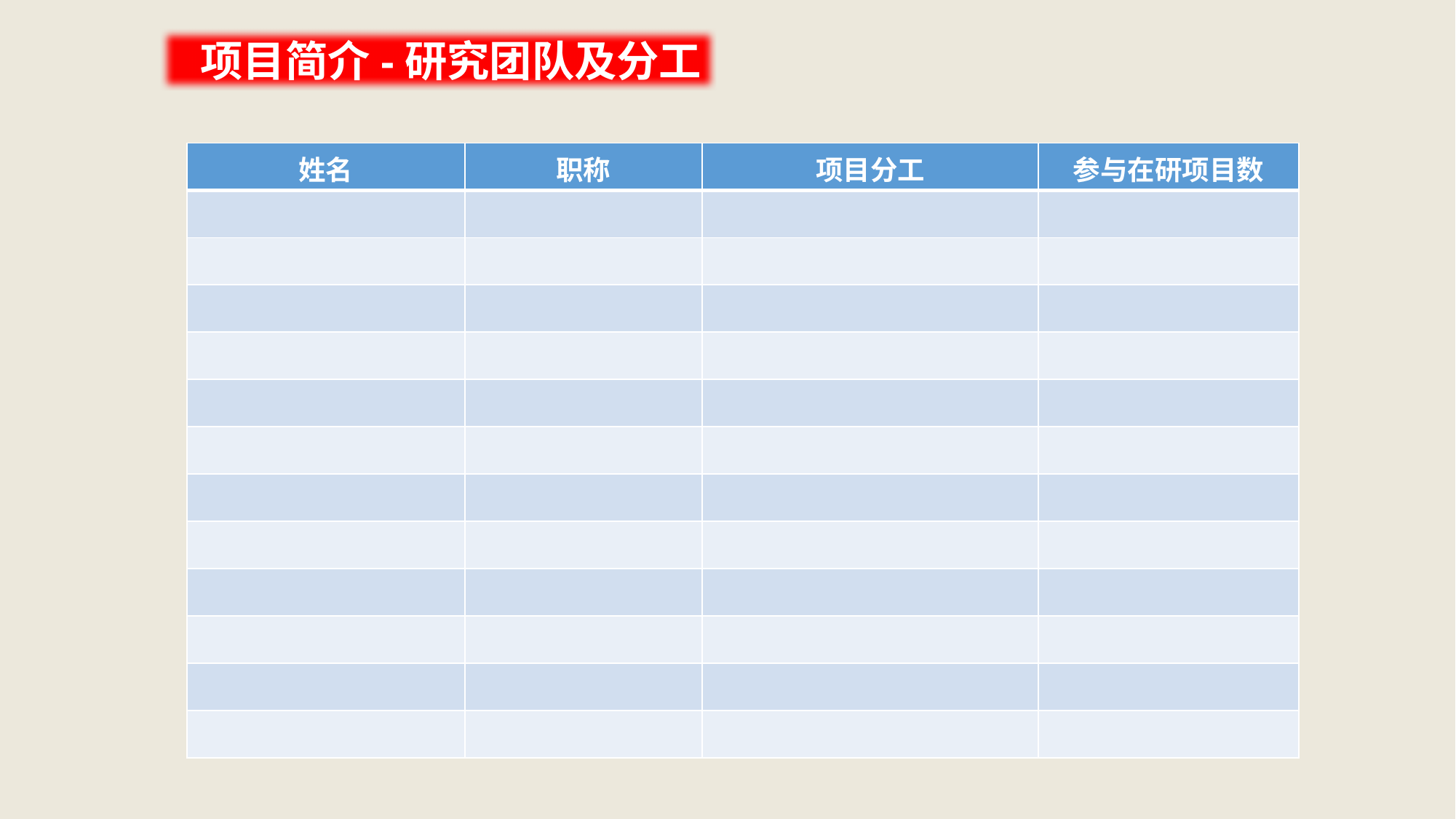

项目简介-研究团队及分工
| 姓名 | 职称 | 项目分工 | 参与在研项目数 |
| --- | --- | --- | --- |
|  |  |  |  |
|  |  |  |  |
|  |  |  |  |
|  |  |  |  |
|  |  |  |  |
|  |  |  |  |
|  |  |  |  |
|  |  |  |  |
|  |  |  |  |
|  |  |  |  |
|  |  |  |  |
|  |  |  |  |